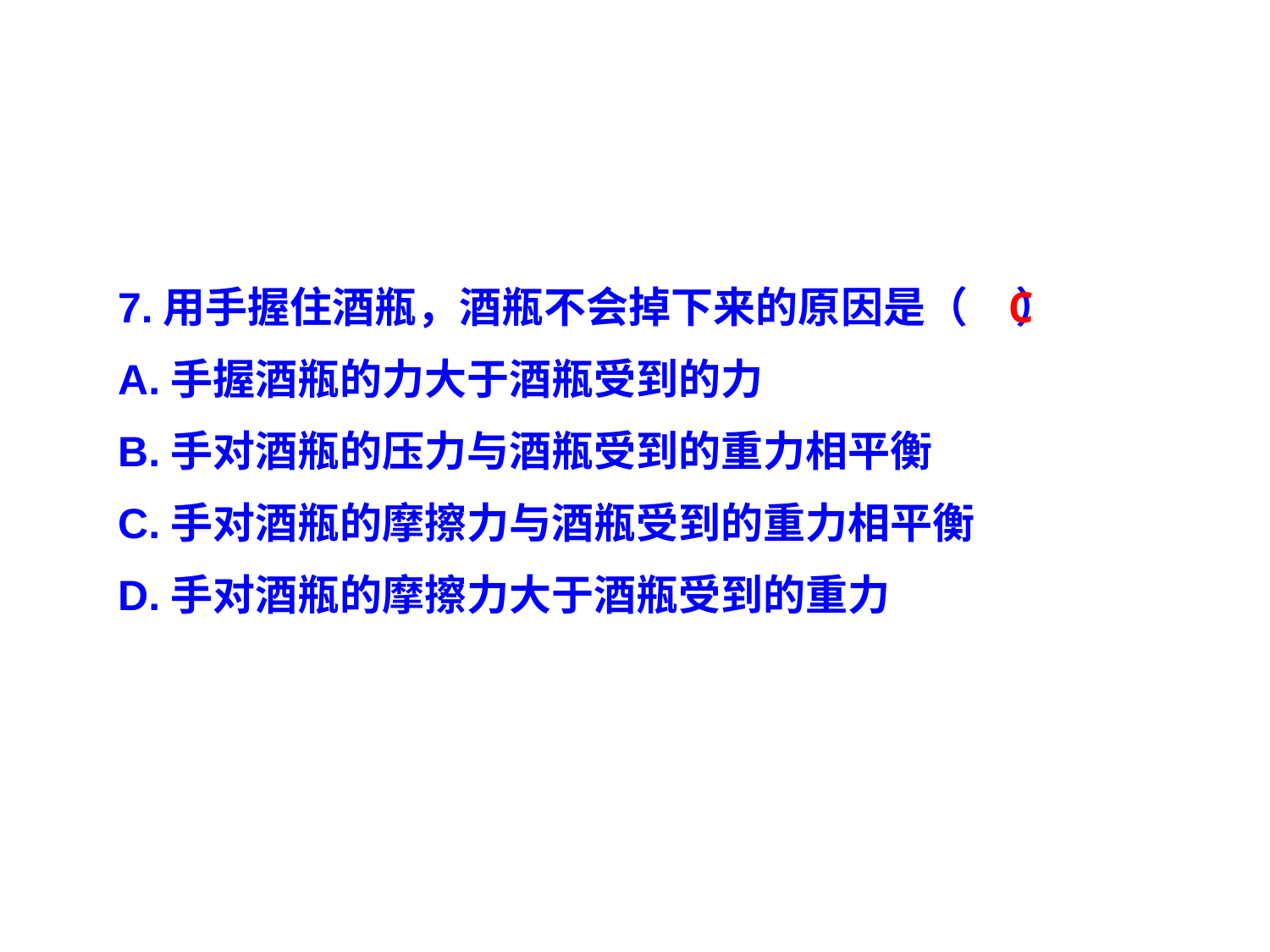

C
7.用手握住酒瓶，酒瓶不会掉下来的原因是（     ）
A.手握酒瓶的力大于酒瓶受到的力
B.手对酒瓶的压力与酒瓶受到的重力相平衡
C.手对酒瓶的摩擦力与酒瓶受到的重力相平衡
D.手对酒瓶的摩擦力大于酒瓶受到的重力